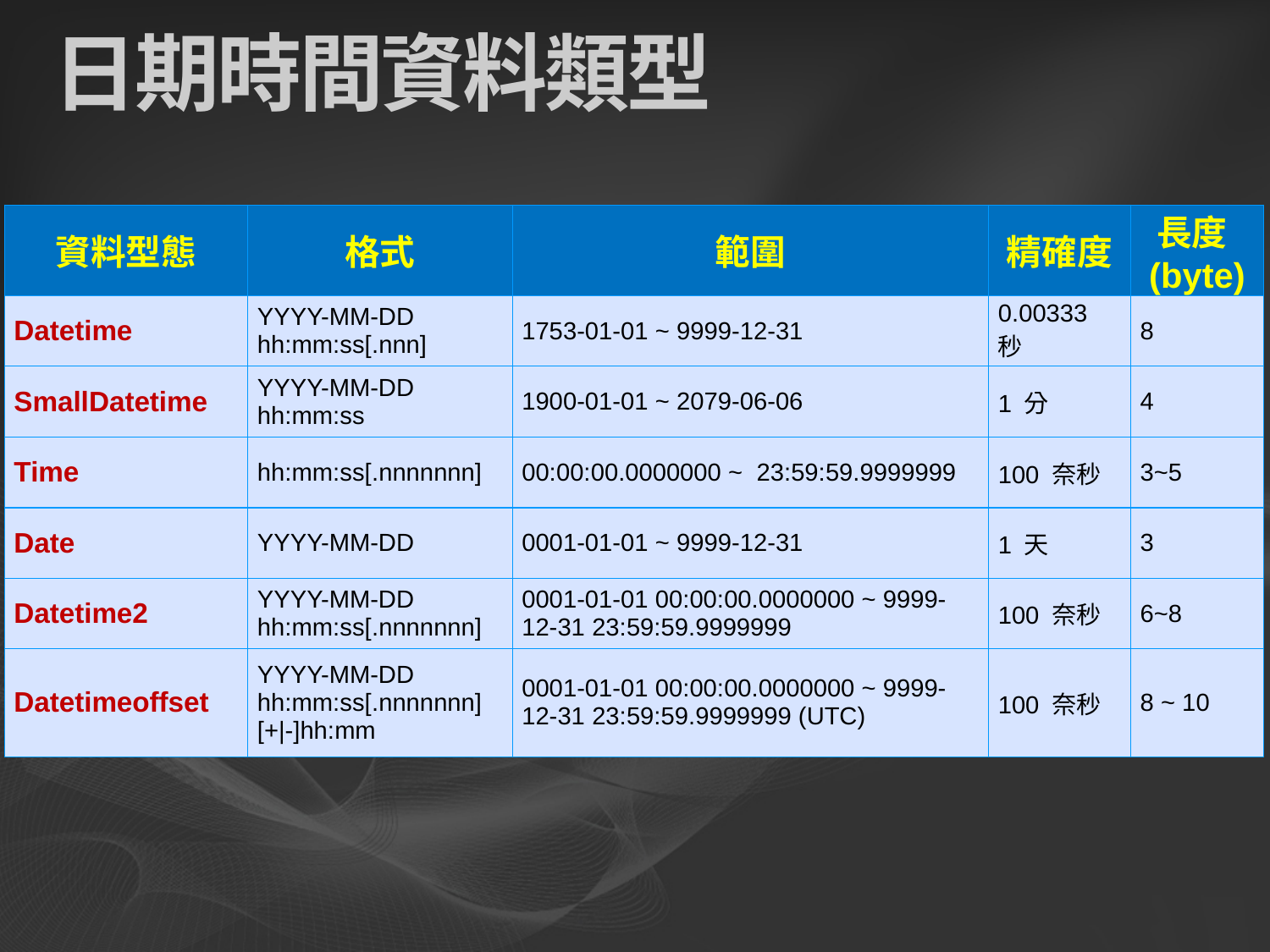

# 日期時間資料類型
| 資料型態 | 格式 | 範圍 | 精確度 | 長度(byte) |
| --- | --- | --- | --- | --- |
| Datetime | YYYY-MM-DD hh:mm:ss[.nnn] | 1753-01-01 ~ 9999-12-31 | 0.00333 秒 | 8 |
| SmallDatetime | YYYY-MM-DD hh:mm:ss | 1900-01-01 ~ 2079-06-06 | 1 分 | 4 |
| Time | hh:mm:ss[.nnnnnnn] | 00:00:00.0000000 ~  23:59:59.9999999 | 100 奈秒 | 3~5 |
| Date | YYYY-MM-DD | 0001-01-01 ~ 9999-12-31 | 1 天 | 3 |
| Datetime2 | YYYY-MM-DD hh:mm:ss[.nnnnnnn] | 0001-01-01 00:00:00.0000000 ~ 9999-12-31 23:59:59.9999999 | 100 奈秒 | 6~8 |
| Datetimeoffset | YYYY-MM-DD hh:mm:ss[.nnnnnnn] [+|-]hh:mm | 0001-01-01 00:00:00.0000000 ~ 9999-12-31 23:59:59.9999999 (UTC) | 100 奈秒 | 8 ~ 10 |